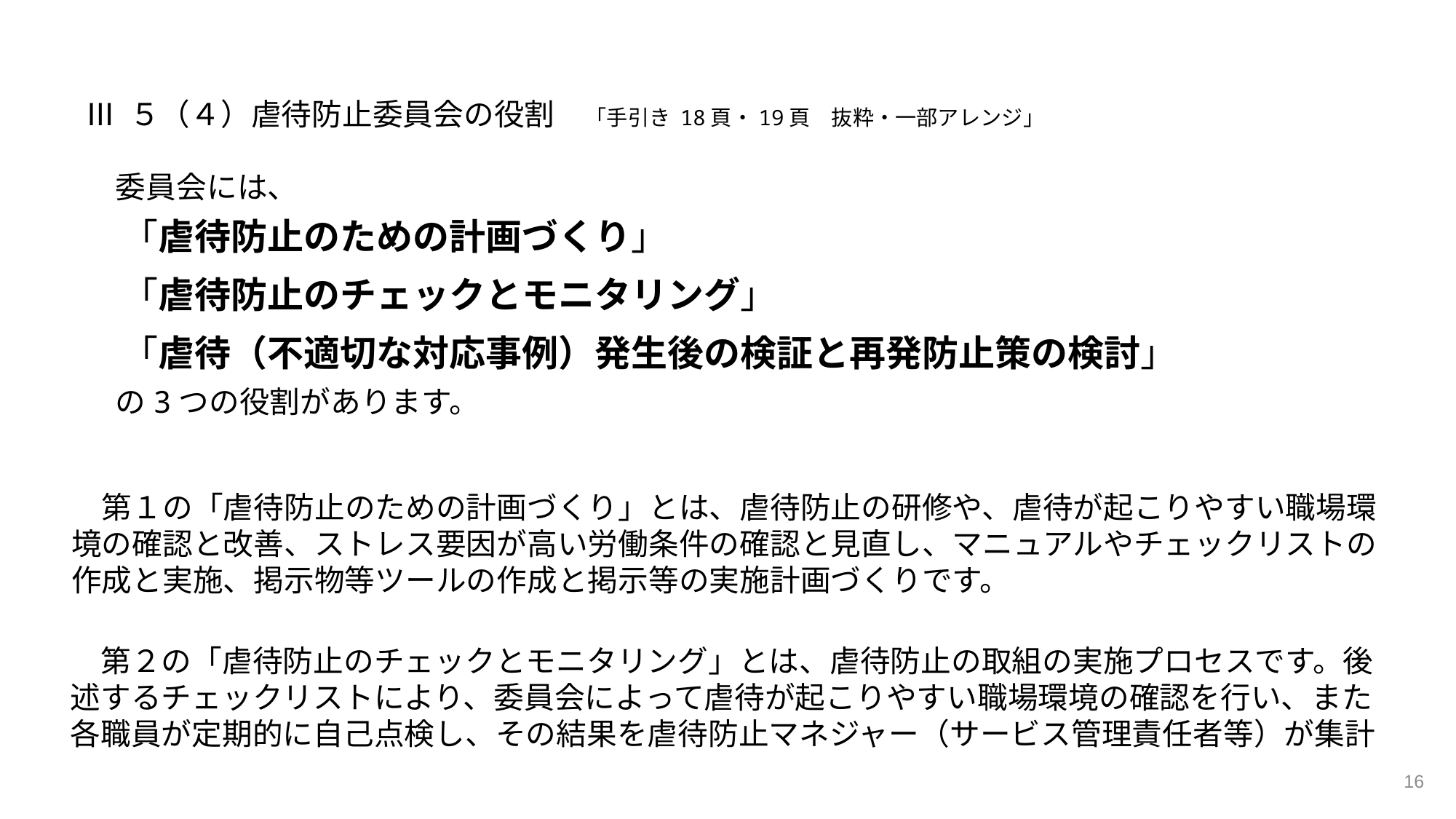

Ⅲ ５（４）虐待防止委員会の役割　「手引き 18頁・19頁　抜粋・一部アレンジ」

　委員会には、

　「虐待防止のための計画づくり」

　「虐待防止のチェックとモニタリング」

　「虐待（不適切な対応事例）発生後の検証と再発防止策の検討」

　の3つの役割があります。
　第１の「虐待防止のための計画づくり」とは、虐待防止の研修や、虐待が起こりやすい職場環境の確認と改善、ストレス要因が高い労働条件の確認と見直し、マニュアルやチェックリストの作成と実施、掲示物等ツールの作成と掲示等の実施計画づくりです。
　第２の「虐待防止のチェックとモニタリング」とは、虐待防止の取組の実施プロセスです。後述するチェックリストにより、委員会によって虐待が起こりやすい職場環境の確認を行い、また各職員が定期的に自己点検し、その結果を虐待防止マネジャー（サービス管理責任者等）が集計
16